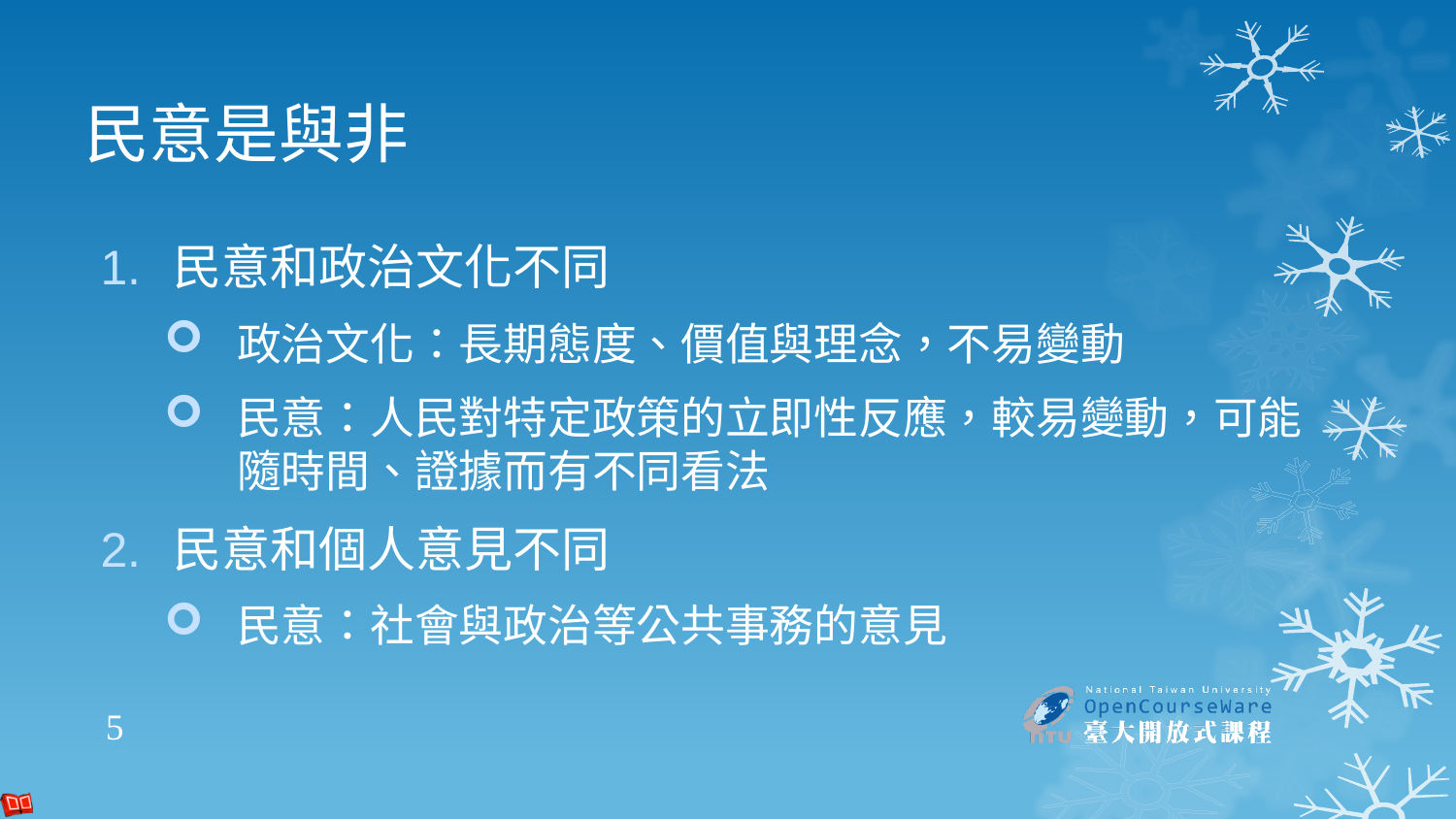

# 民意是與非
民意和政治文化不同
政治文化：長期態度、價值與理念，不易變動
民意：人民對特定政策的立即性反應，較易變動，可能隨時間、證據而有不同看法
民意和個人意見不同
民意：社會與政治等公共事務的意見
5